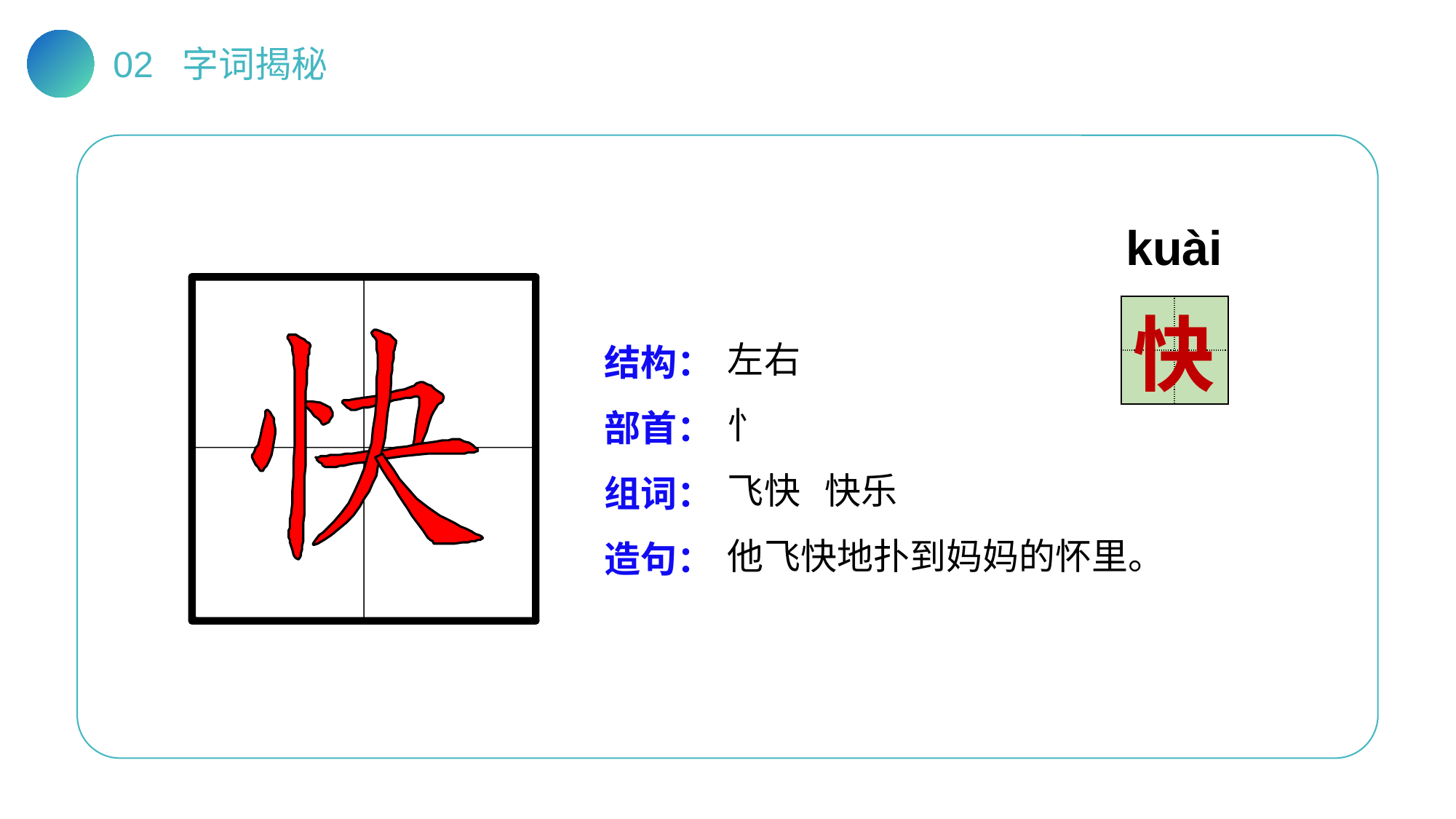

02  字词揭秘

kuài

|  |  |
| --- | --- |
|  |  |
快
左右
忄
飞快   快乐
他飞快地扑到妈妈的怀里。
结构：
部首：
组词：
造句：